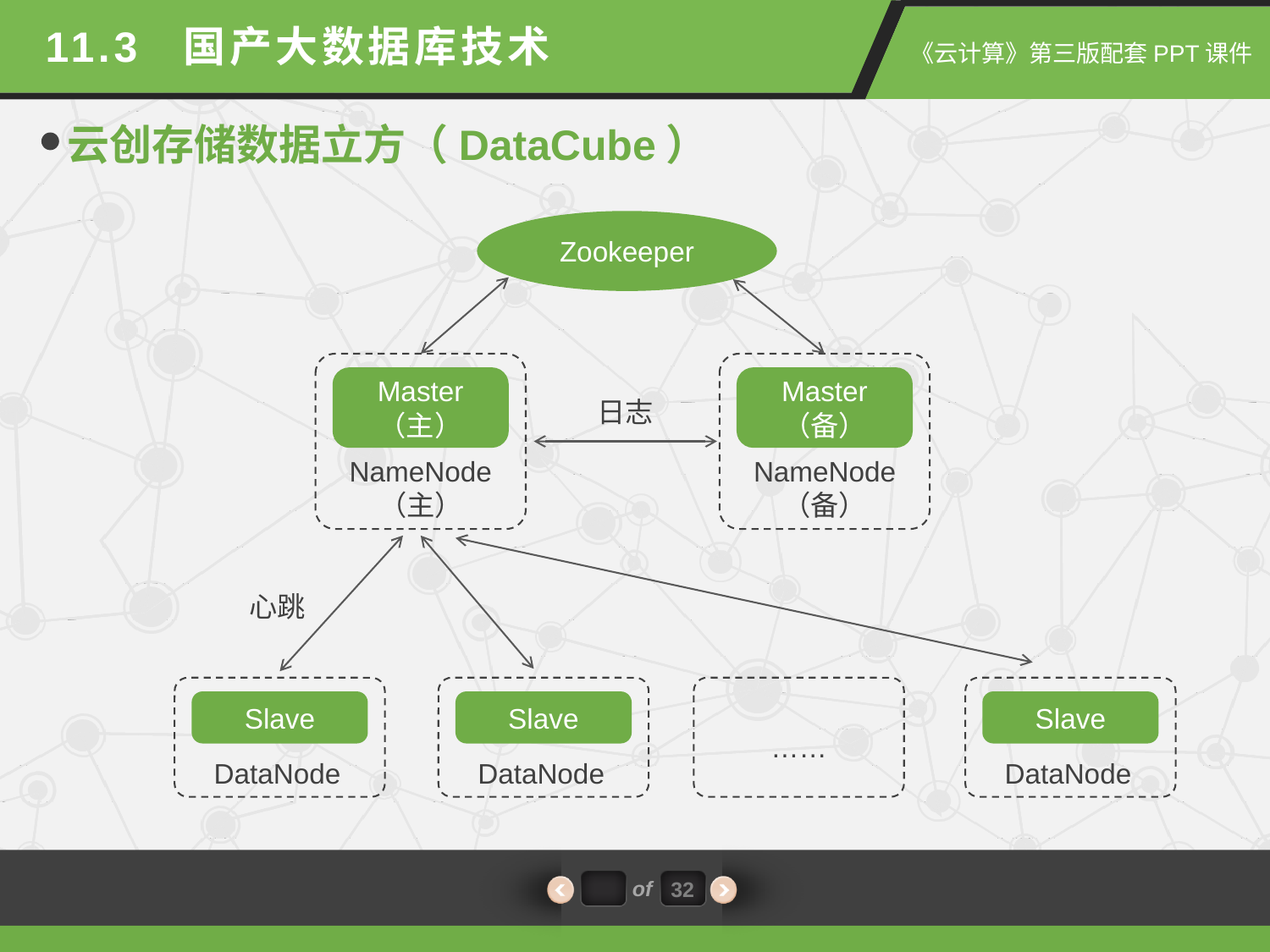

11.3  国产大数据库技术
云创存储数据立方（DataCube）

Zookeeper

Master
（主）
Master
（备）
日志
NameNode
（主）
NameNode
（备）
心跳

Slave
Slave
Slave
……
DataNode
DataNode
DataNode
16